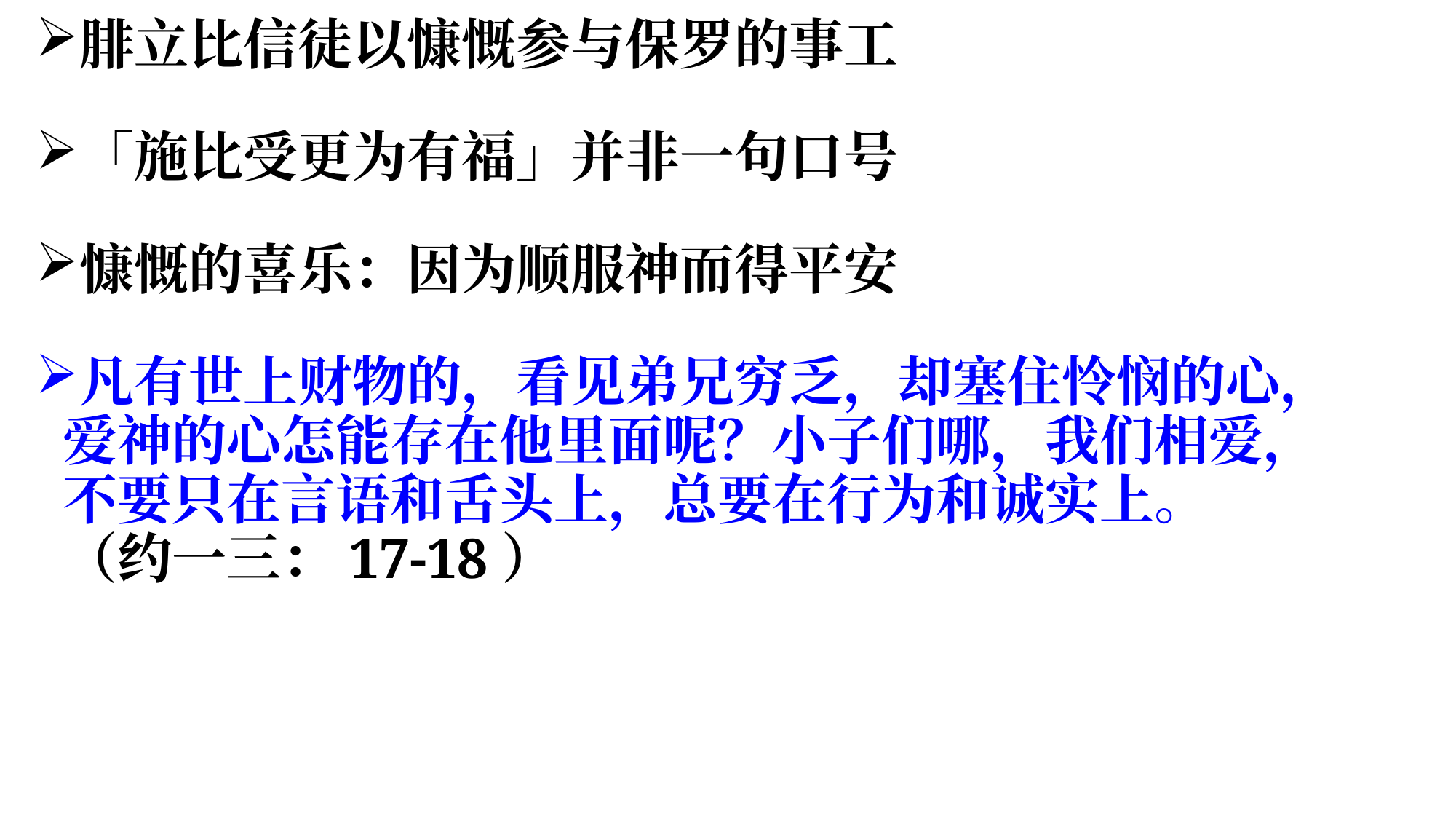

腓立比信徒以慷慨参与保罗的事工

「施比受更为有福」并非一句口号

慷慨的喜乐：因为顺服神而得平安

凡有世上财物的，看见弟兄穷乏，却塞住怜悯的心，爱神的心怎能存在他里面呢？小子们哪，我们相爱，不要只在言语和舌头上，总要在行为和诚实上。（约一三：17-18）